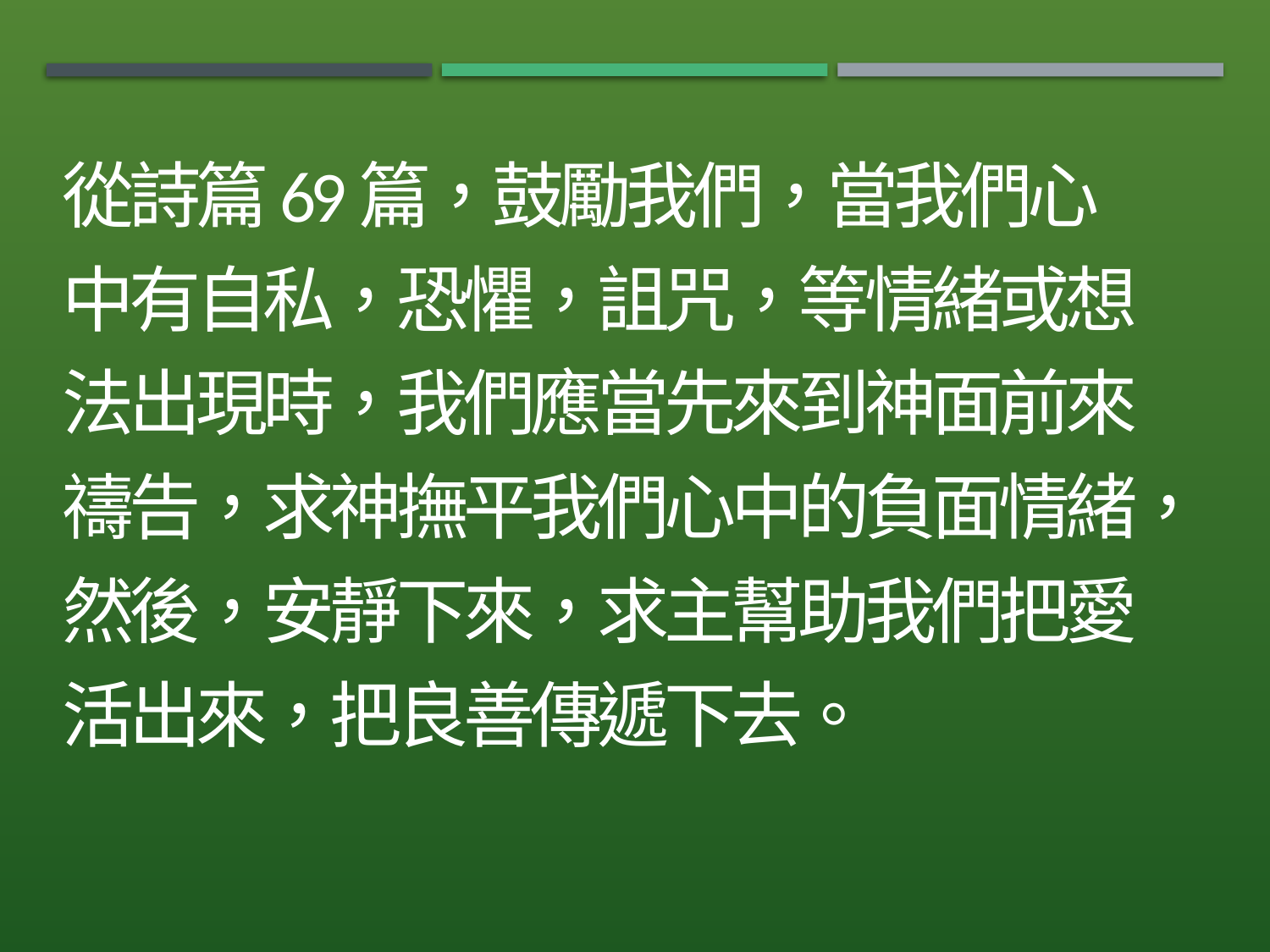

從詩篇69篇，鼓勵我們，當我們心中有自私，恐懼，詛咒，等情緒或想法出現時，我們應當先來到神面前來禱告，求神撫平我們心中的負面情緒，然後，安靜下來，求主幫助我們把愛活出來，把良善傳遞下去。